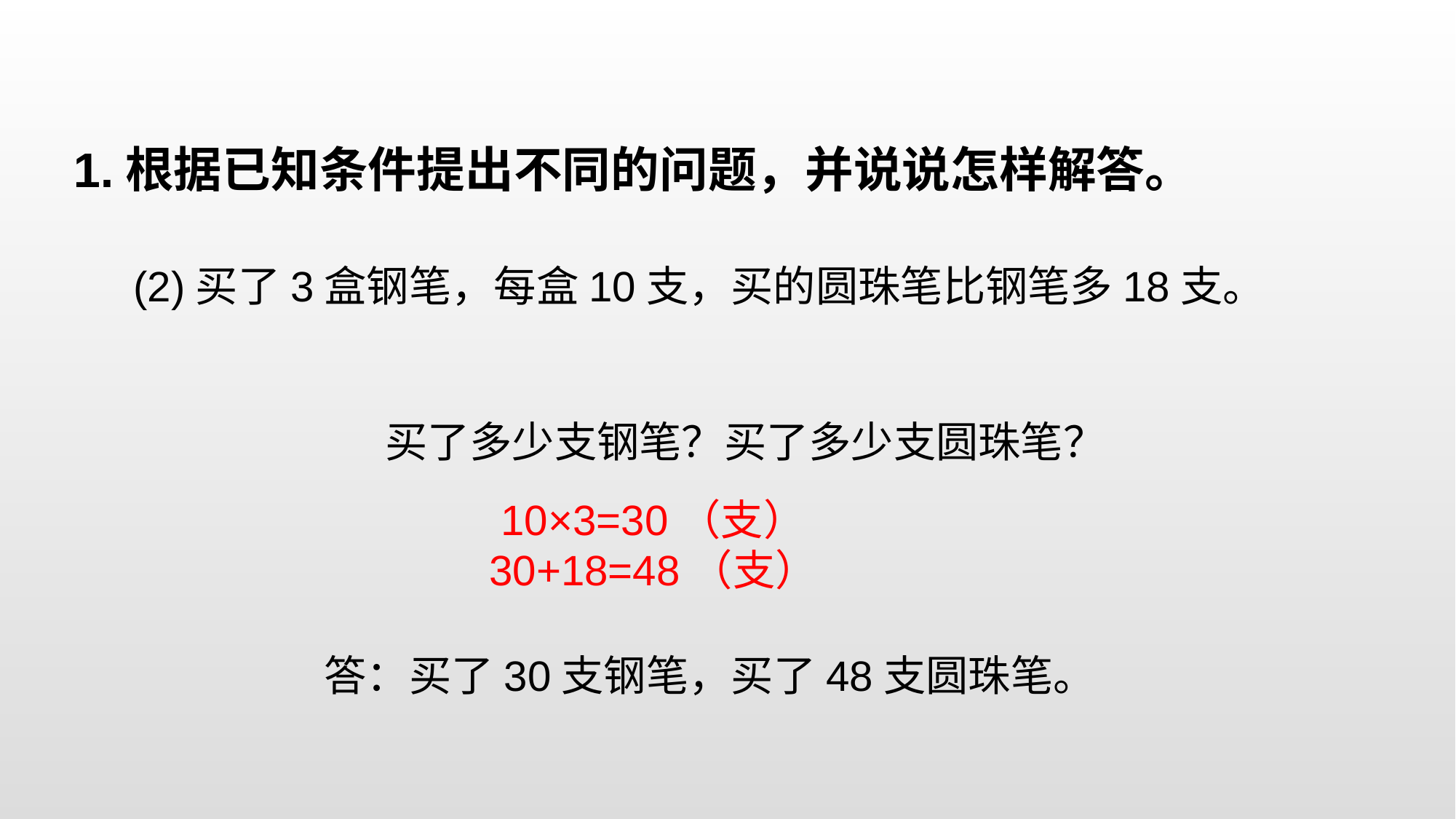

1.根据已知条件提出不同的问题，并说说怎样解答。

(2)买了3盒钢笔，每盒10支，买的圆珠笔比钢笔多18支。
买了多少支钢笔？买了多少支圆珠笔？
10×3=30（支）
30+18=48（支）

答：买了30支钢笔，买了48支圆珠笔。